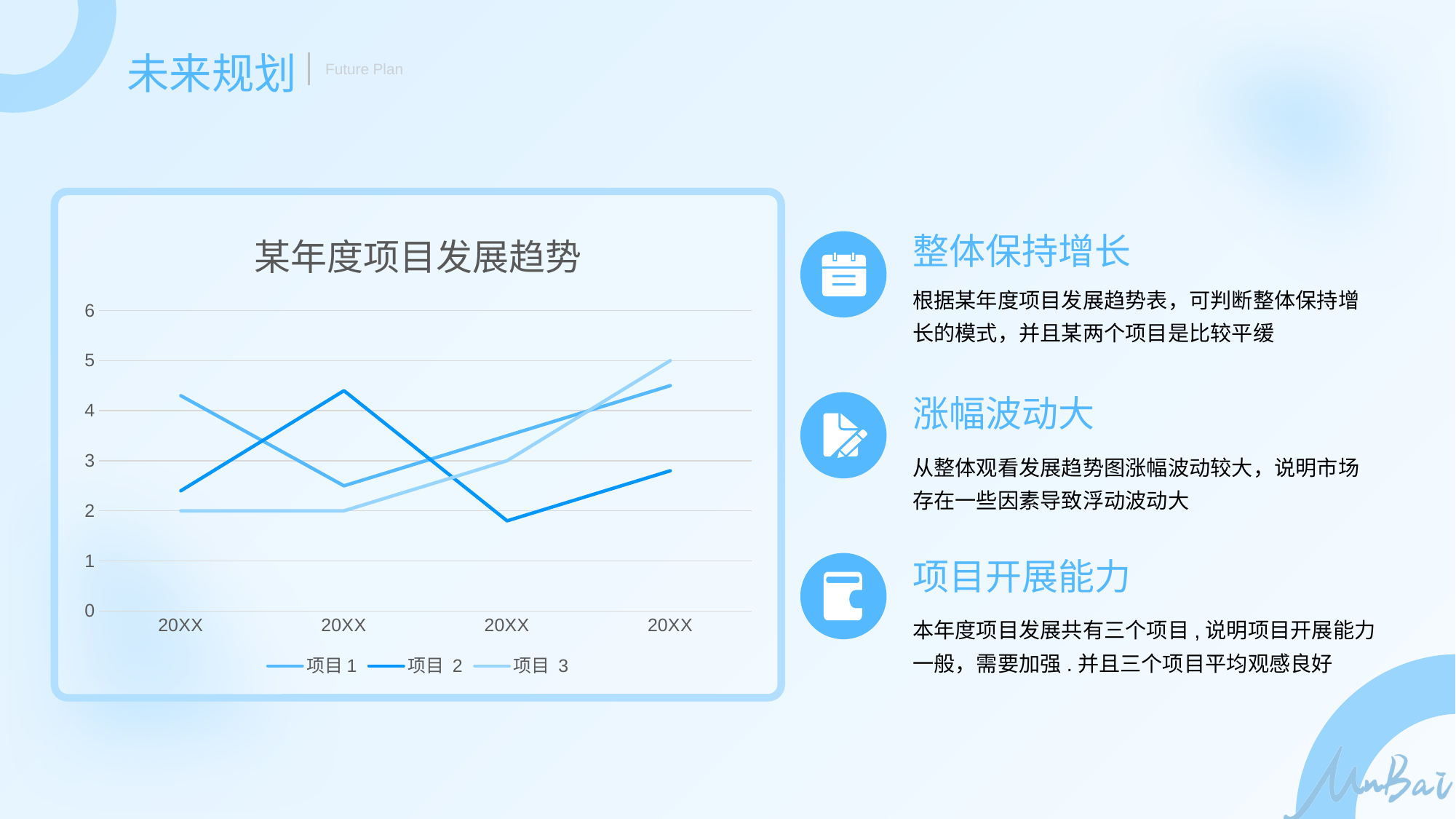

未来规划
Future Plan

### Chart: 某年度项目发展趋势

| Category | 项目1 | 项目 2 | 项目 3 |
|---|---|---|---|
| 20XX | 4.3 | 2.4 | 2.0 |
| 20XX | 2.5 | 4.4 | 2.0 |
| 20XX | 3.5 | 1.8 | 3.0 |
| 20XX | 4.5 | 2.8 | 5.0 |
整体保持增长

根据某年度项目发展趋势表，可判断整体保持增长的模式，并且某两个项目是比较平缓
涨幅波动大

从整体观看发展趋势图涨幅波动较大，说明市场存在一些因素导致浮动波动大

项目开展能力

本年度项目发展共有三个项目,说明项目开展能力一般，需要加强.并且三个项目平均观感良好